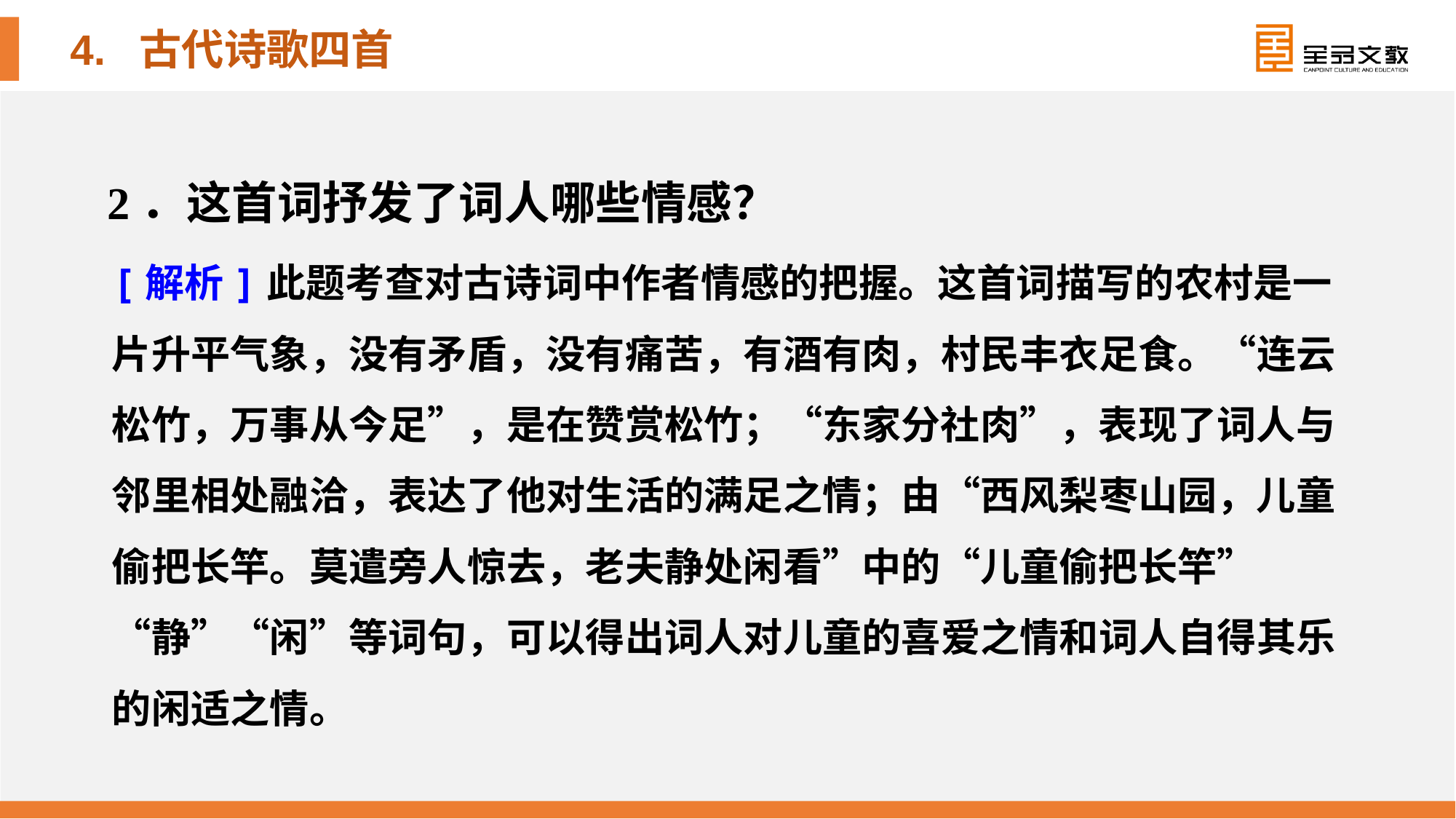

2．这首词抒发了词人哪些情感？
[解析]此题考查对古诗词中作者情感的把握。这首词描写的农村是一片升平气象，没有矛盾，没有痛苦，有酒有肉，村民丰衣足食。“连云松竹，万事从今足”，是在赞赏松竹；“东家分社肉”，表现了词人与邻里相处融洽，表达了他对生活的满足之情；由“西风梨枣山园，儿童偷把长竿。莫遣旁人惊去，老夫静处闲看”中的“儿童偷把长竿”“静”“闲”等词句，可以得出词人对儿童的喜爱之情和词人自得其乐的闲适之情。